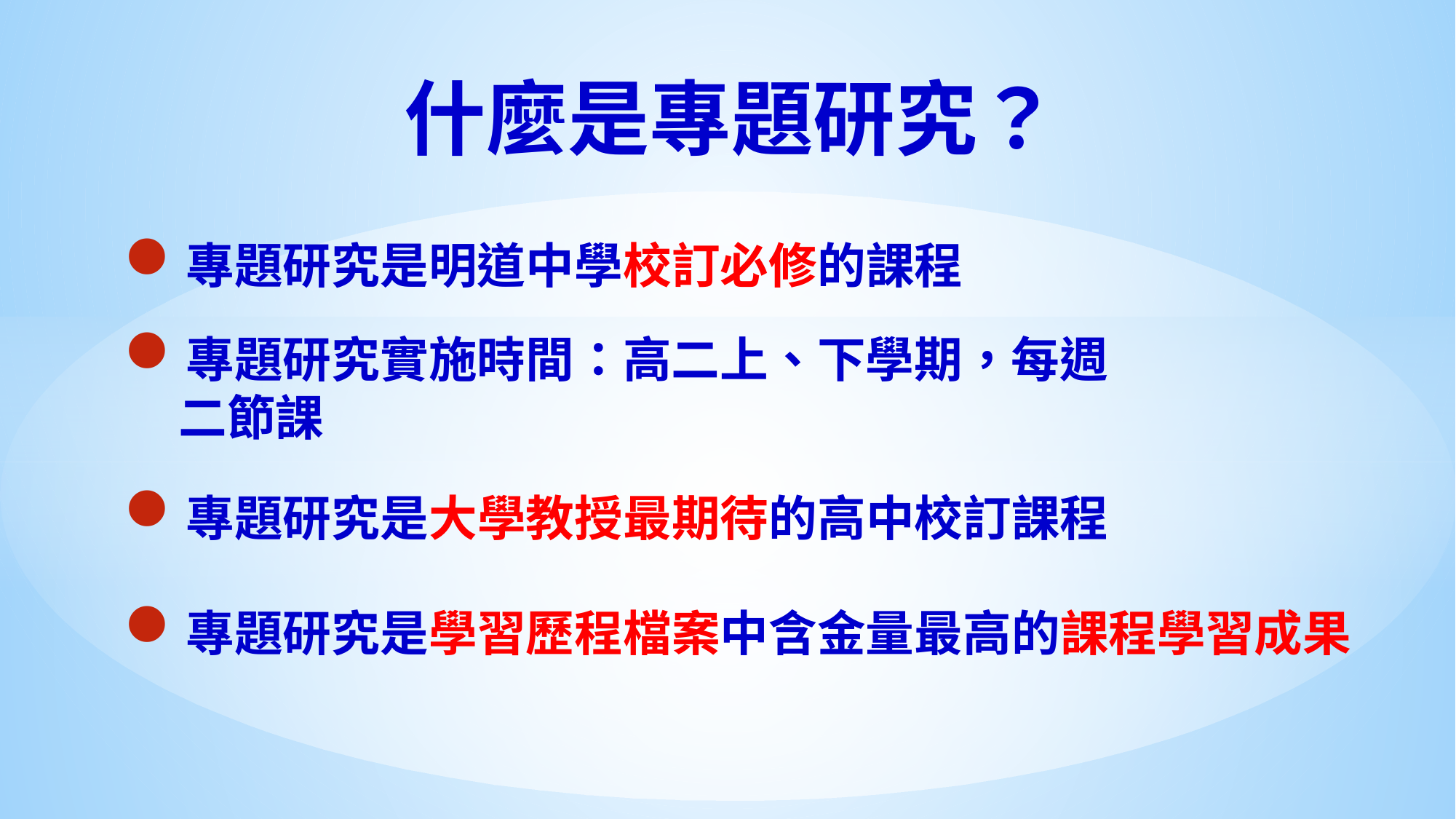

什麼是專題研究？
# 專題研究是明道中學校訂必修的課程
專題研究實施時間：高二上、下學期，每週二節課
專題研究是大學教授最期待的高中校訂課程
專題研究是學習歷程檔案中含金量最高的課程學習成果